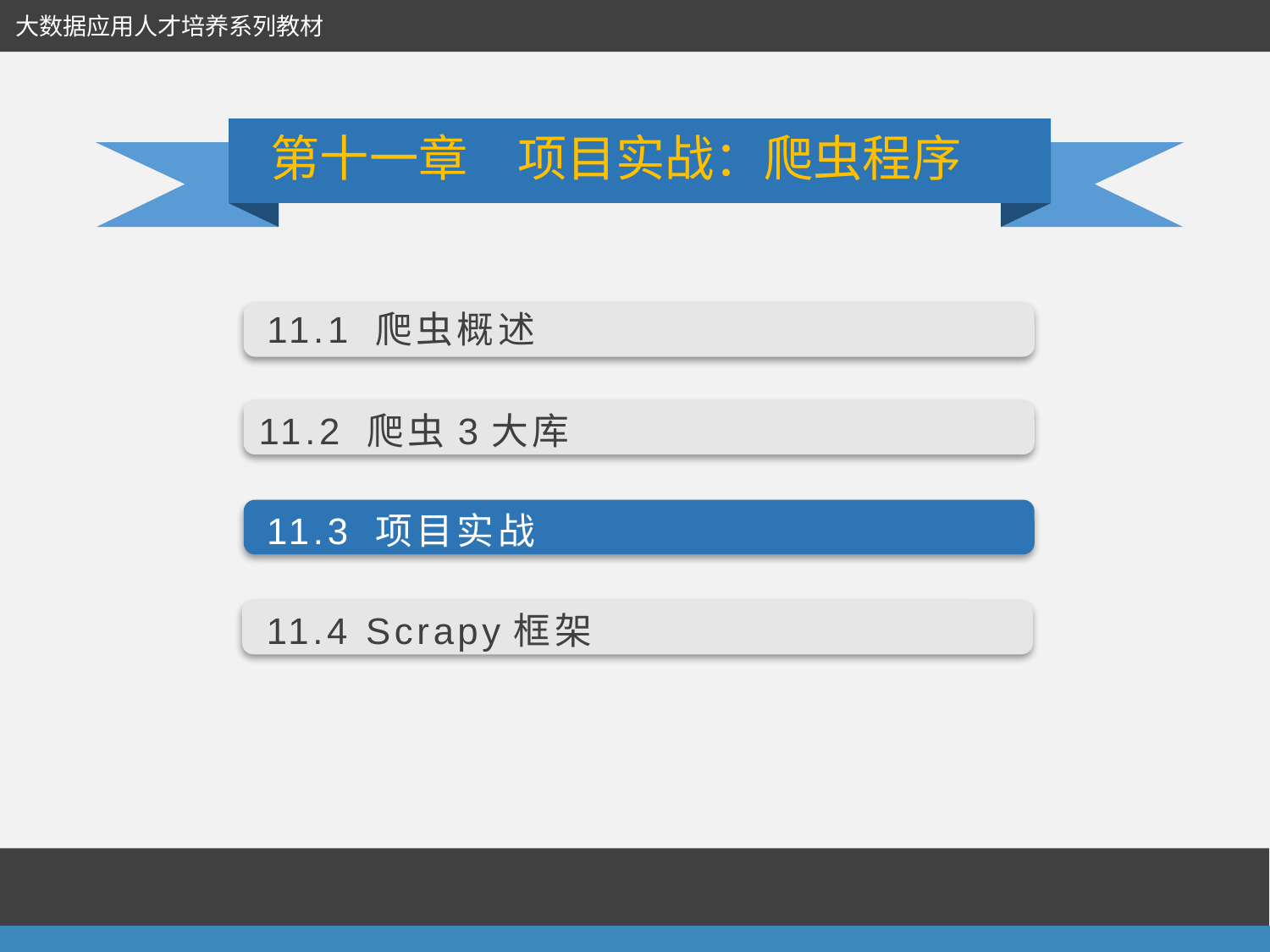

大数据应用人才培养系列教材

第十一章　项目实战：爬虫程序
11.1 爬虫概述

11.2 爬虫3大库

11.3 项目实战

11.4 Scrapy框架